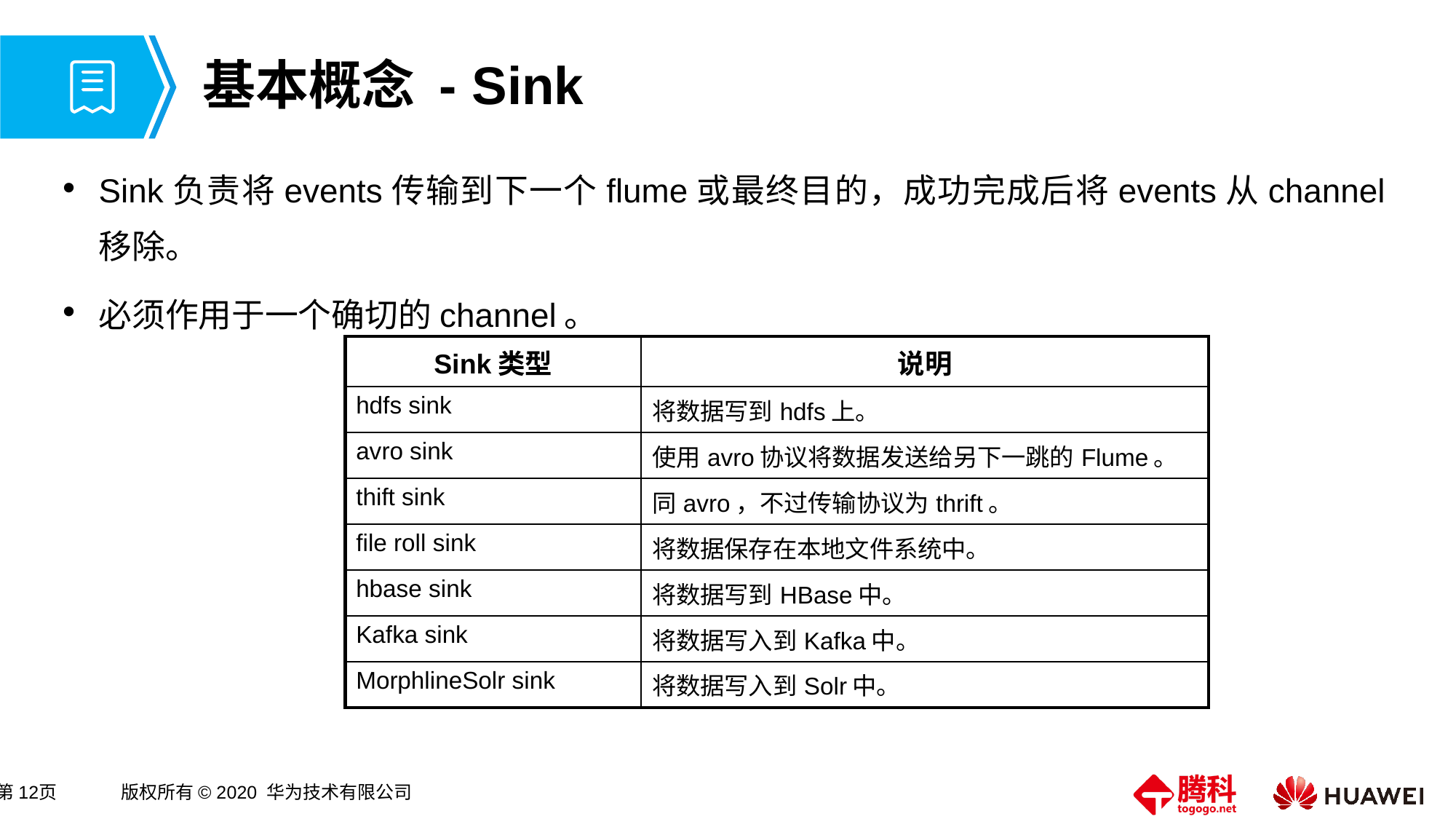

# 基本概念 - Sink
Sink负责将events传输到下一个flume或最终目的，成功完成后将events从channel移除。
必须作用于一个确切的channel。
| Sink类型 | 说明 |
| --- | --- |
| hdfs sink | 将数据写到hdfs上。 |
| avro sink | 使用avro协议将数据发送给另下一跳的Flume。 |
| thift sink | 同avro，不过传输协议为thrift。 |
| file roll sink | 将数据保存在本地文件系统中。 |
| hbase sink | 将数据写到HBase中。 |
| Kafka sink | 将数据写入到Kafka中。 |
| MorphlineSolr sink | 将数据写入到Solr中。 |